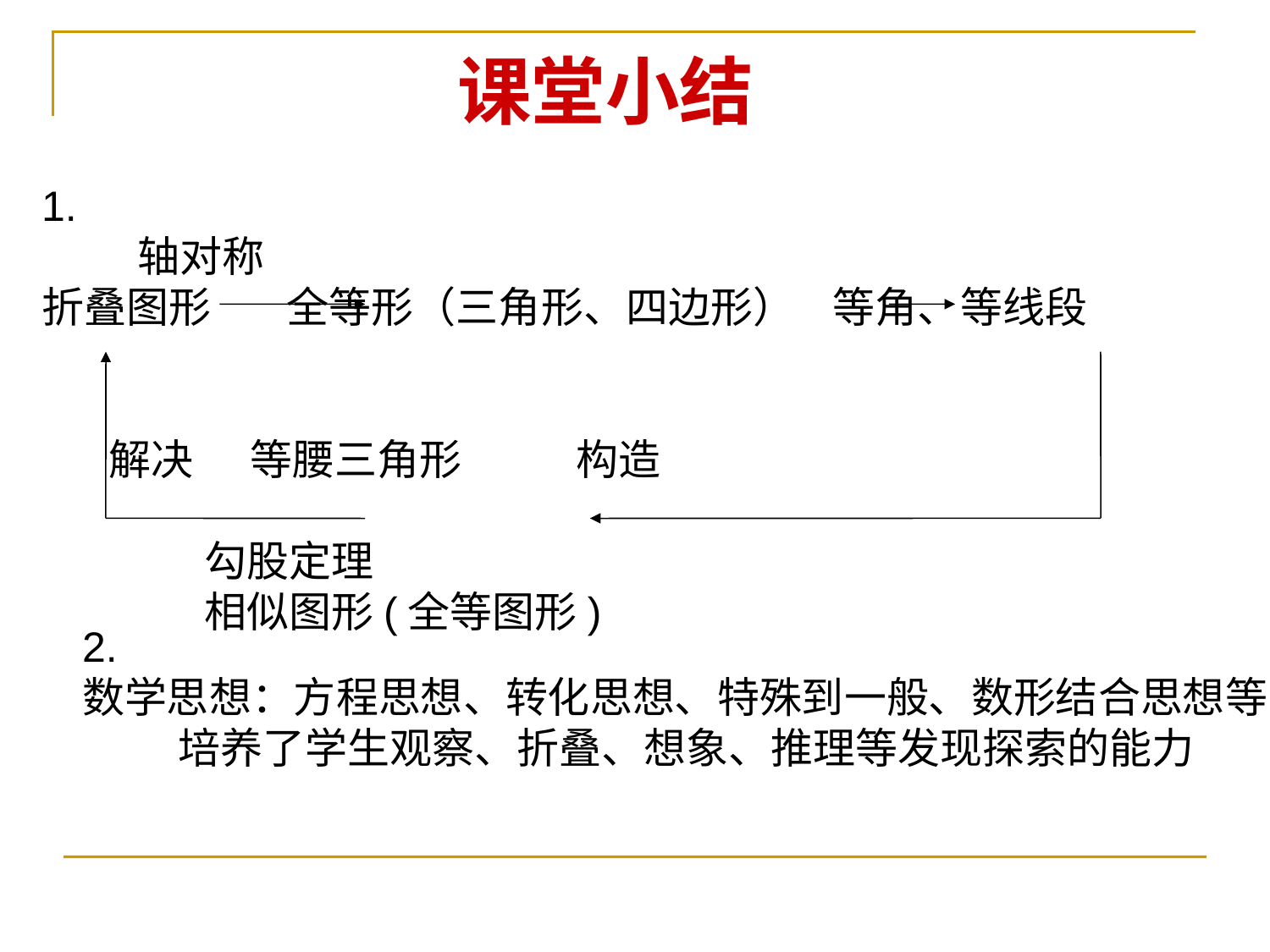

课堂小结
1.
         轴对称
折叠图形        全等形（三角形、四边形）    等角、等线段

      解决      等腰三角形            构造
                勾股定理
                相似图形(全等图形)

2.
数学思想：方程思想、转化思想、特殊到一般、数形结合思想等
         培养了学生观察、折叠、想象、推理等发现探索的能力